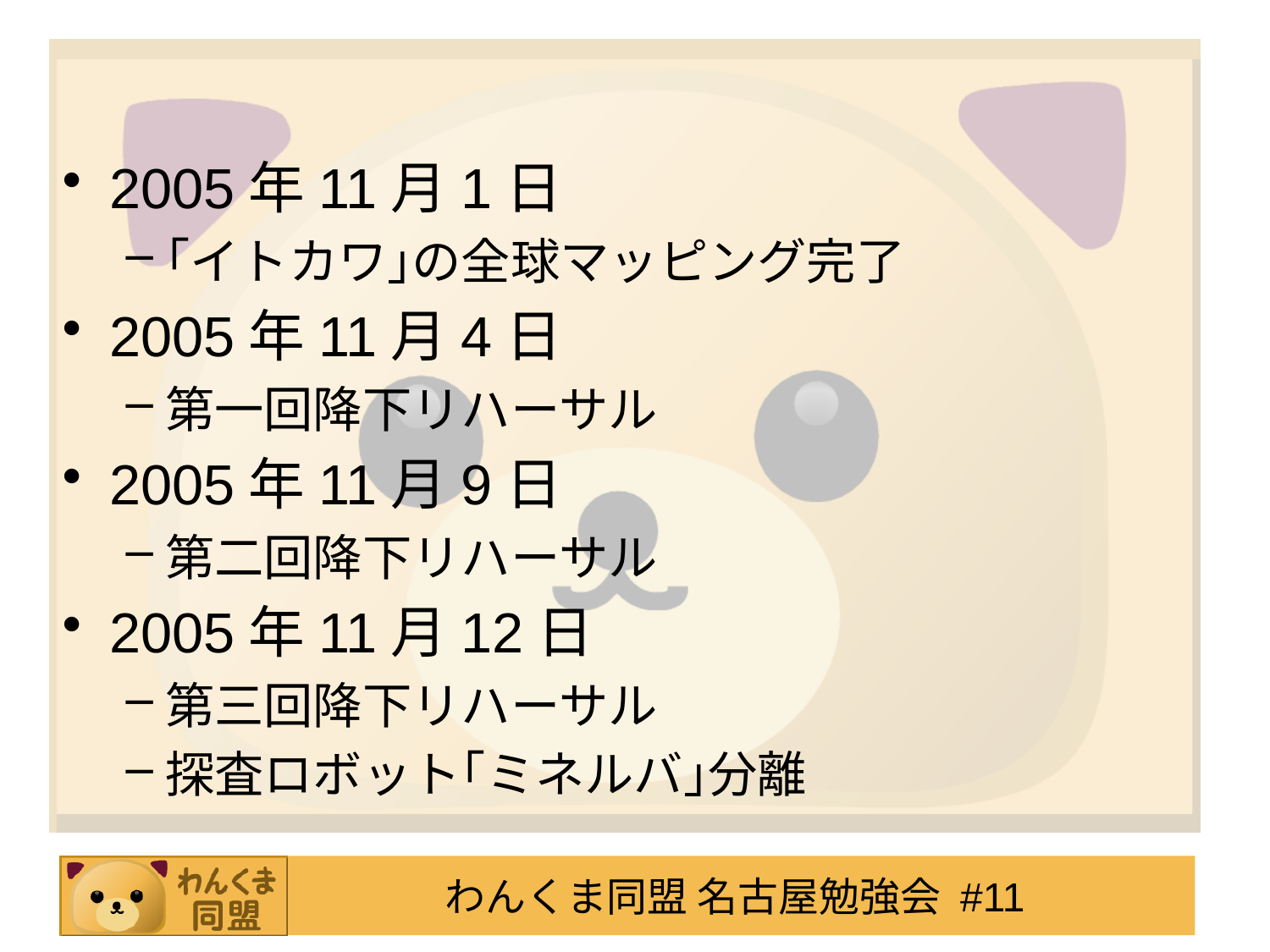

#
2005年11月1日
｢イトカワ｣の全球マッピング完了
2005年11月4日
第一回降下リハーサル
2005年11月9日
第二回降下リハーサル
2005年11月12日
第三回降下リハーサル
探査ロボット｢ミネルバ｣分離